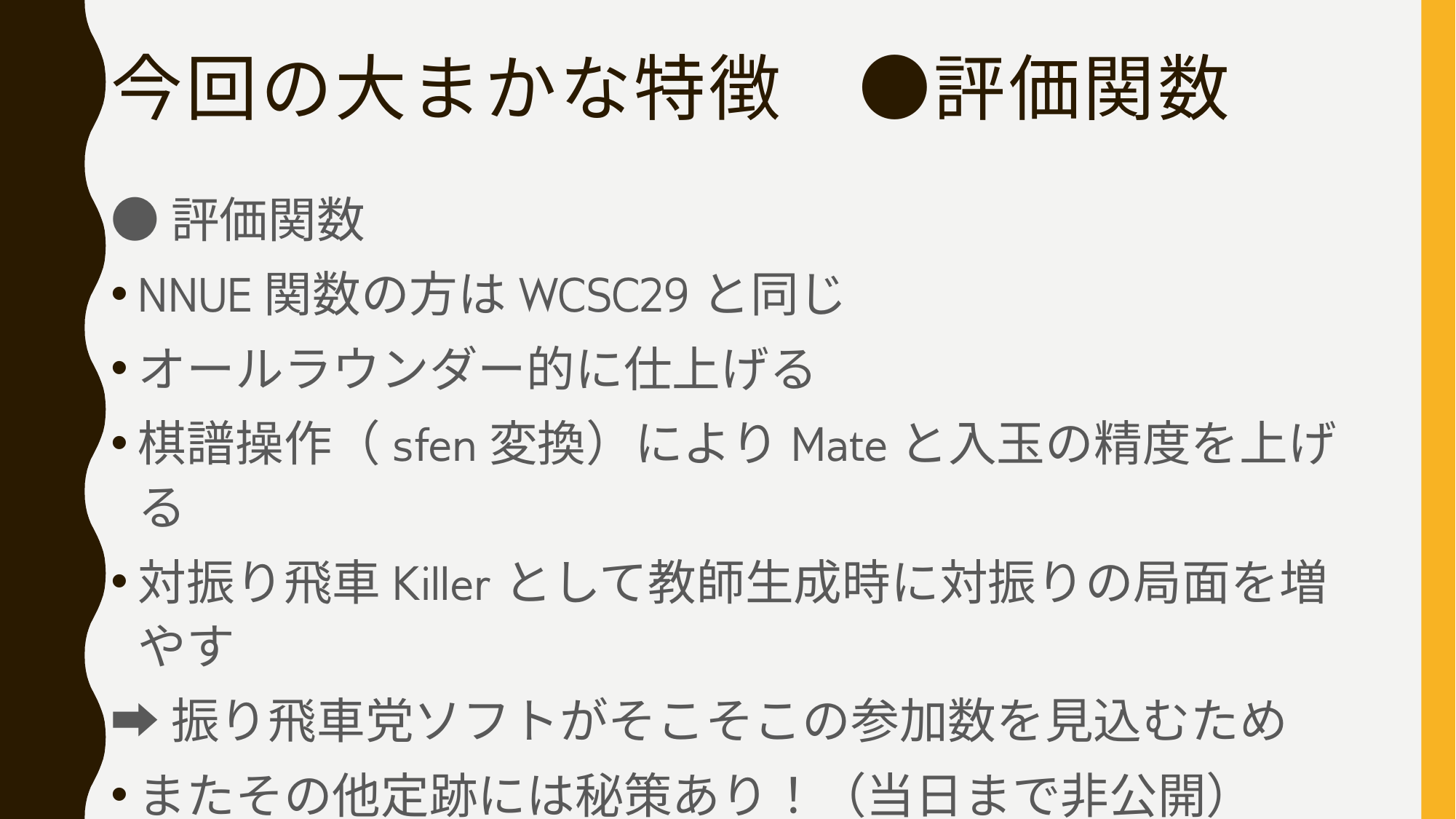

# 今回の大まかな特徴　●評価関数
●評価関数
NNUE関数の方はWCSC29と同じ
オールラウンダー的に仕上げる
棋譜操作（sfen変換）によりMateと入玉の精度を上げる
対振り飛車Killerとして教師生成時に対振りの局面を増やす
➡振り飛車党ソフトがそこそこの参加数を見込むため
またその他定跡には秘策あり！（当日まで非公開）